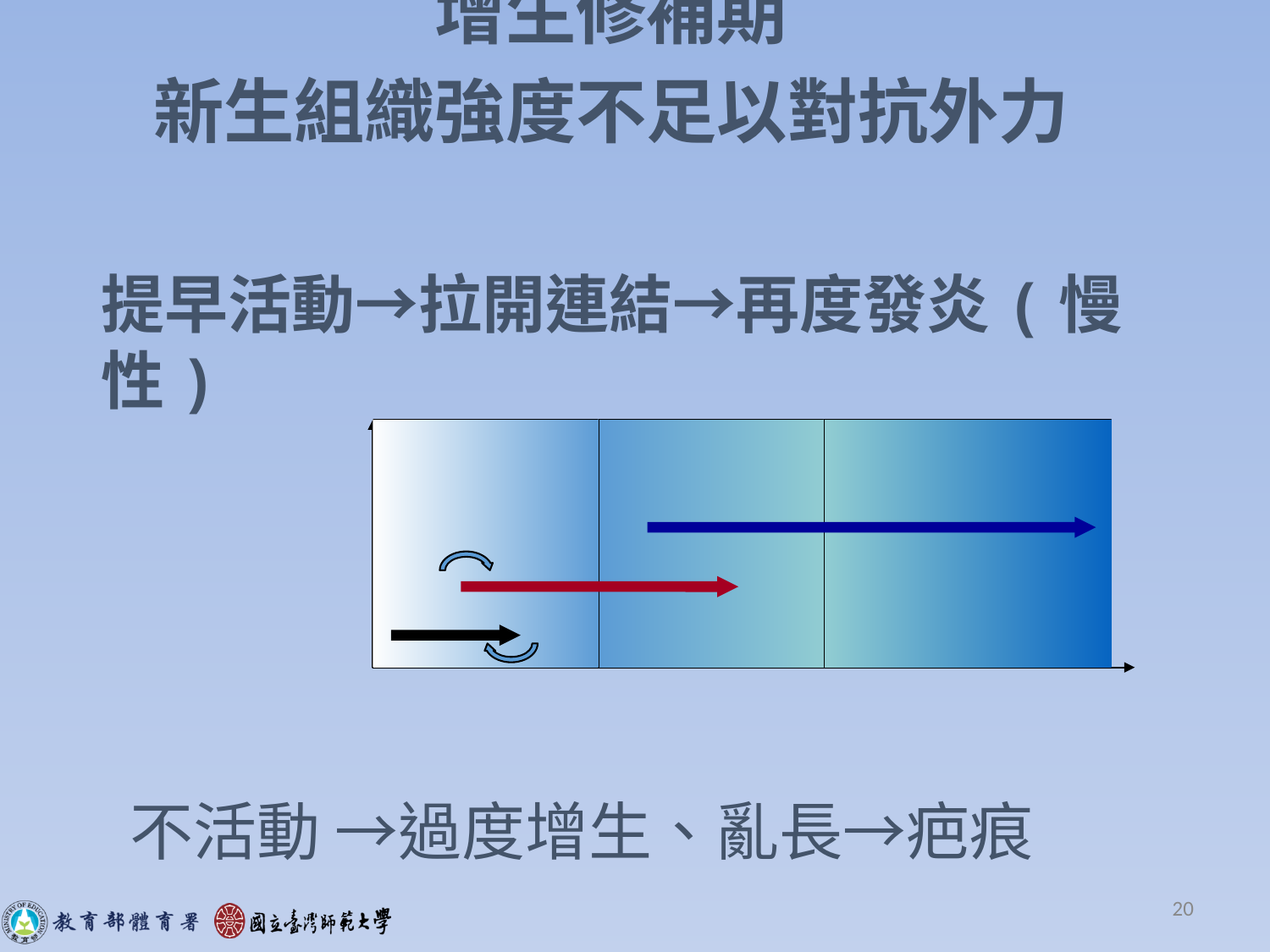

20
增生修補期
新生組織強度不足以對抗外力

提早活動→拉開連結→再度發炎(慢性)

 不活動 →過度增生、亂長→疤痕